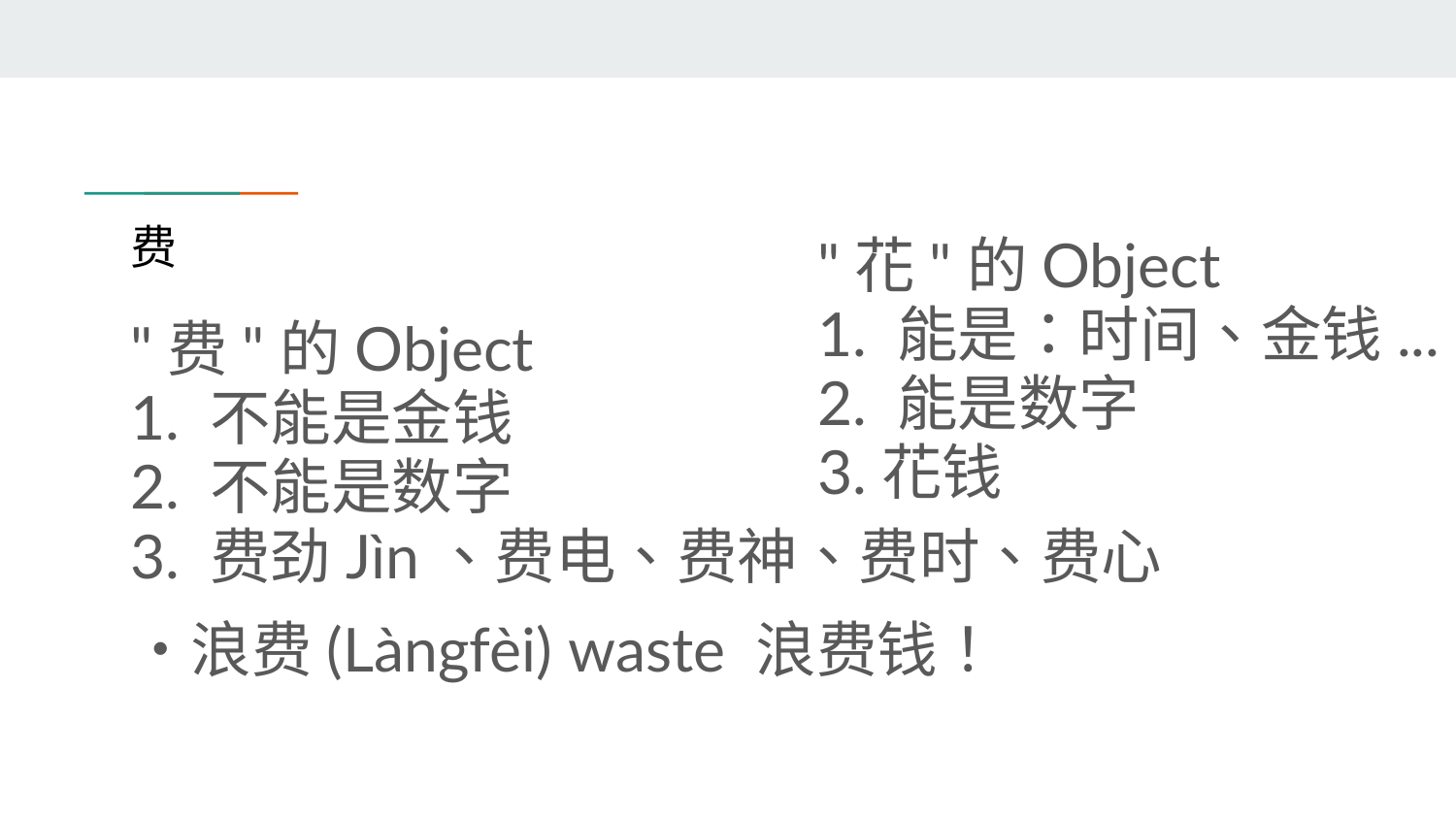

# 费
"花"的Object
1. 能是：时间、金钱...
2. 能是数字
3.花钱

"费"的Object
1. 不能是金钱
2. 不能是数字
3. 费劲Jìn、费电、费神、费时、费心
・浪费(Làngfèi) waste 浪费钱！